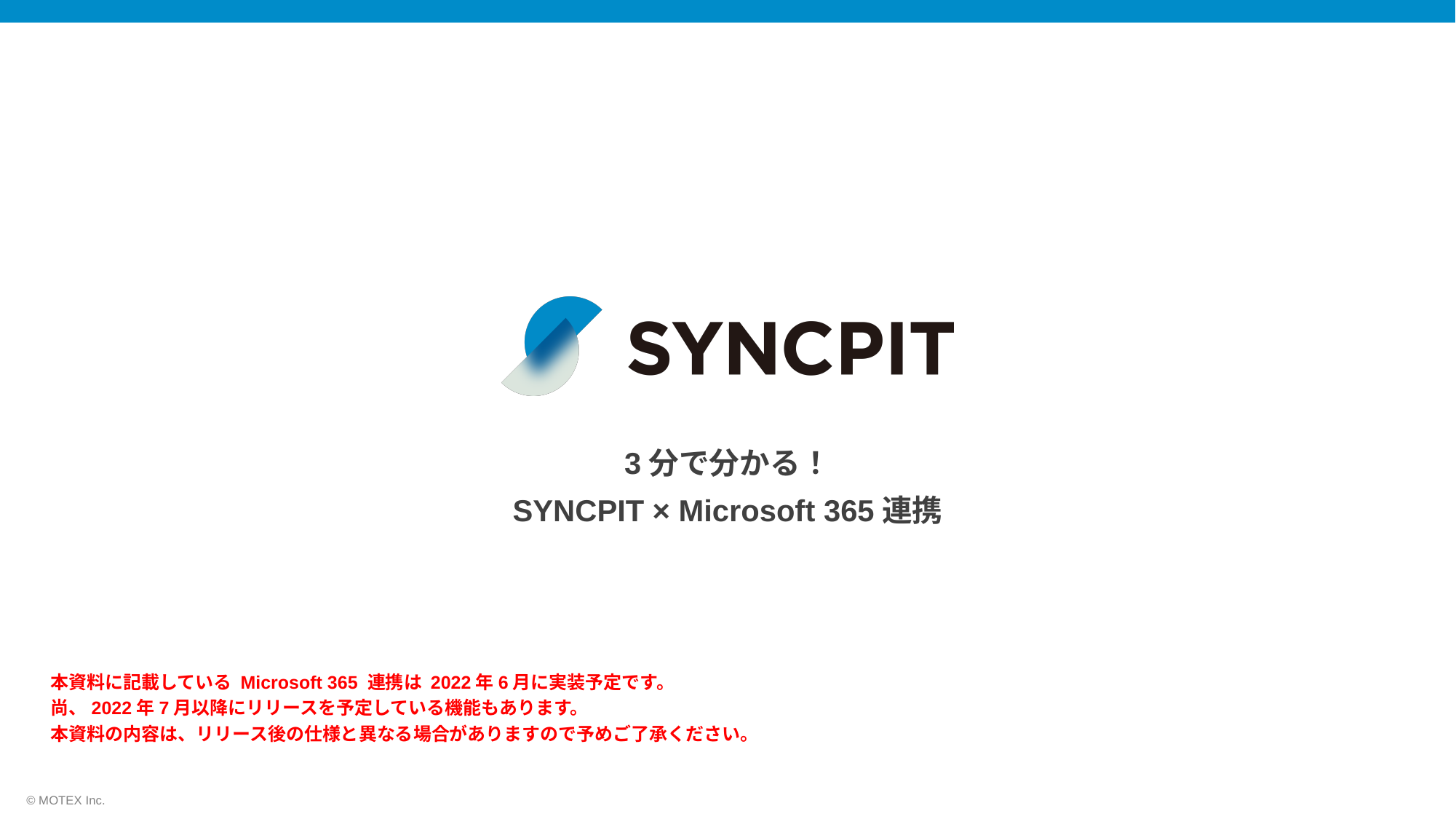

3分で分かる！
SYNCPIT × Microsoft 365連携
本資料に記載している Microsoft 365 連携は 2022年6月に実装予定です。
尚、2022年7月以降にリリースを予定している機能もあります。
本資料の内容は、リリース後の仕様と異なる場合がありますので予めご了承ください。